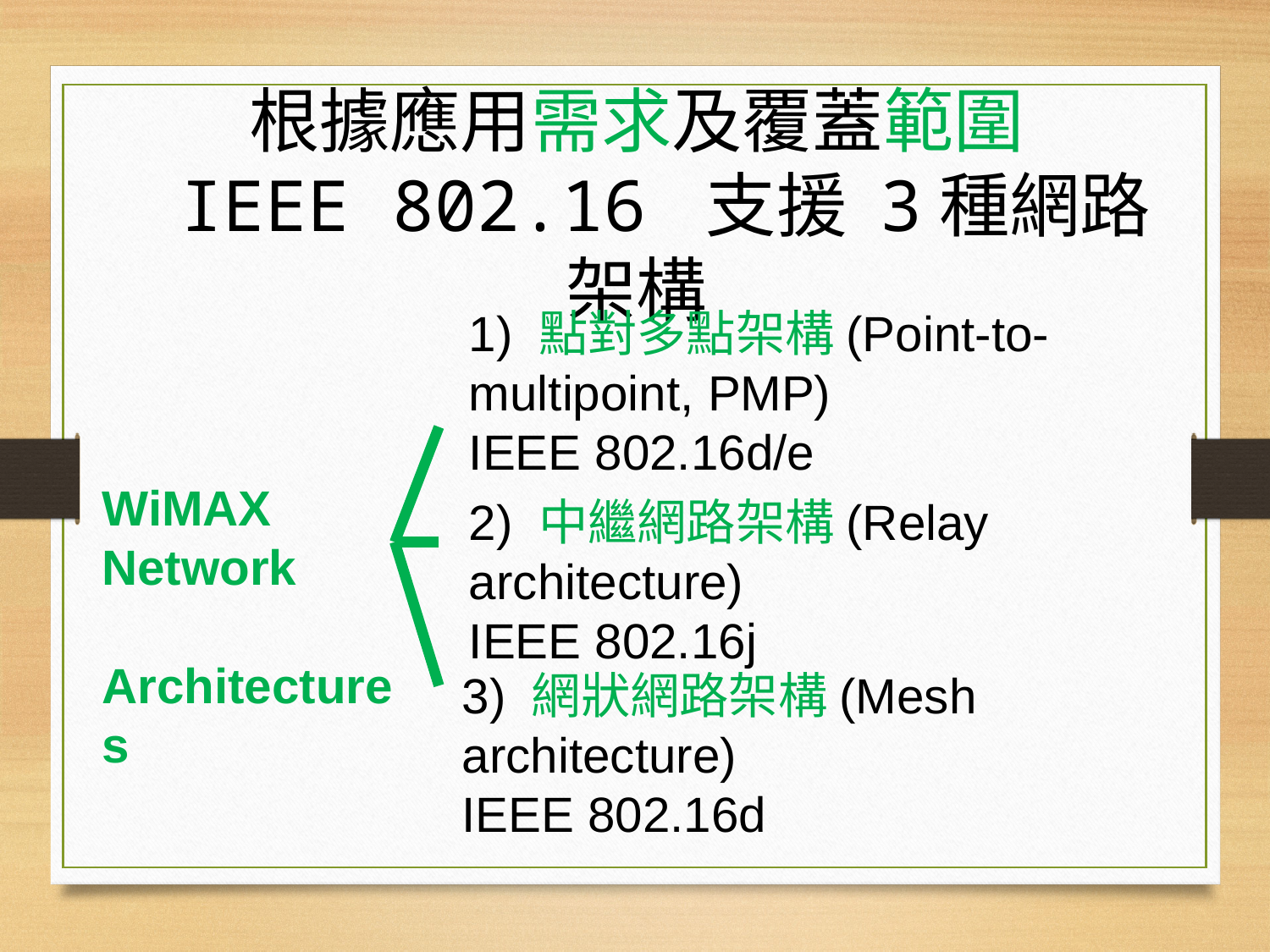

根據應用需求及覆蓋範圍
 IEEE 802.16 支援 3種網路架構

1) 點對多點架構(Point-to-multipoint, PMP)
IEEE 802.16d/e

WiMAX Network
 Architectures
2) 中繼網路架構(Relay architecture)
IEEE 802.16j
3) 網狀網路架構(Mesh architecture)
IEEE 802.16d